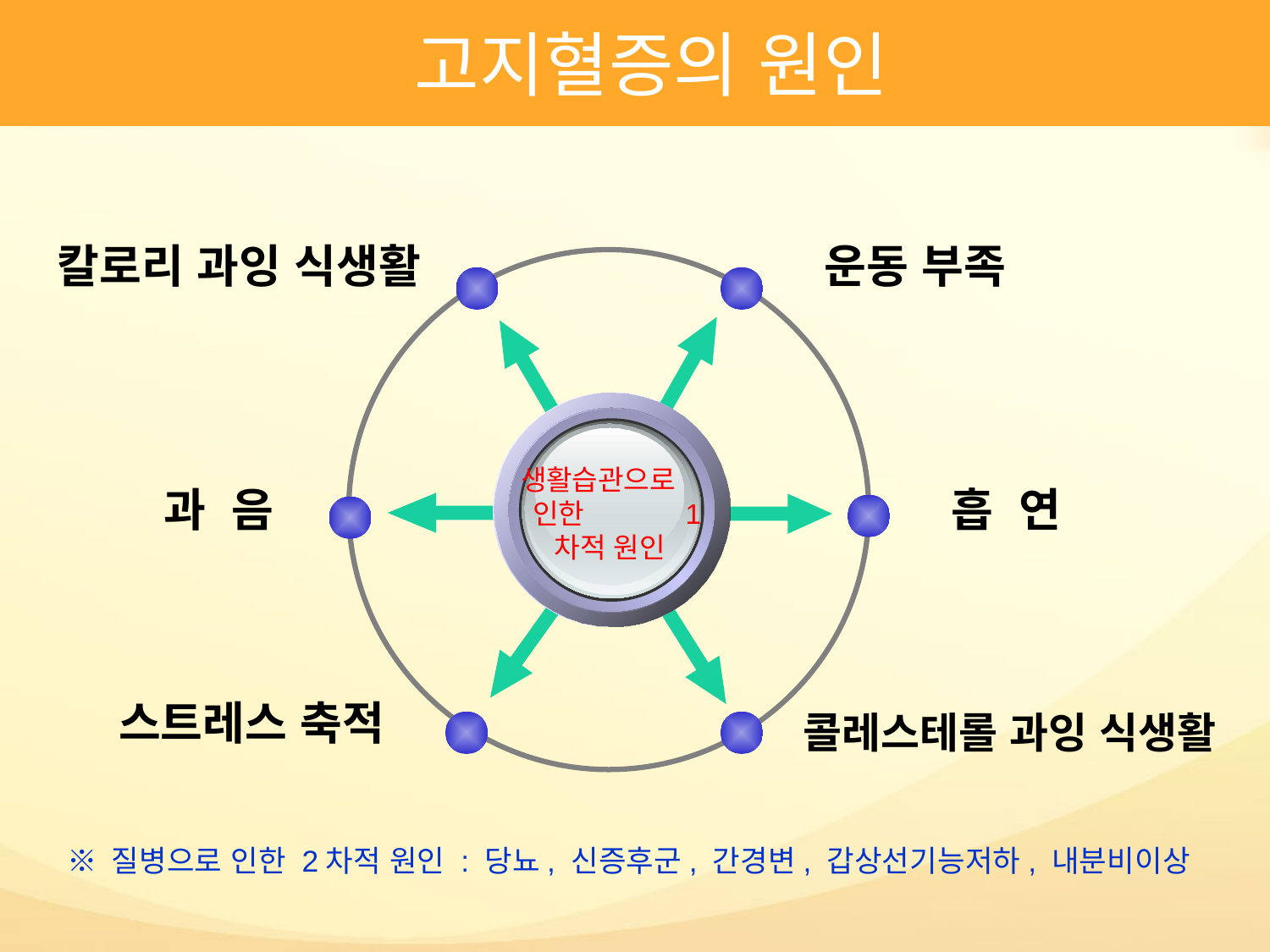

고지혈증의 원인
# 콜레스테롤이란?
칼로리 과잉 식생활
  운동 부족

과  음
  흡  연

스트레스 축적
콜레스테롤 과잉 식생활

생활습관으로      인한            1차적 원인
※ 질병으로 인한 2차적 원인 : 당뇨, 신증후군, 간경변, 갑상선기능저하, 내분비이상